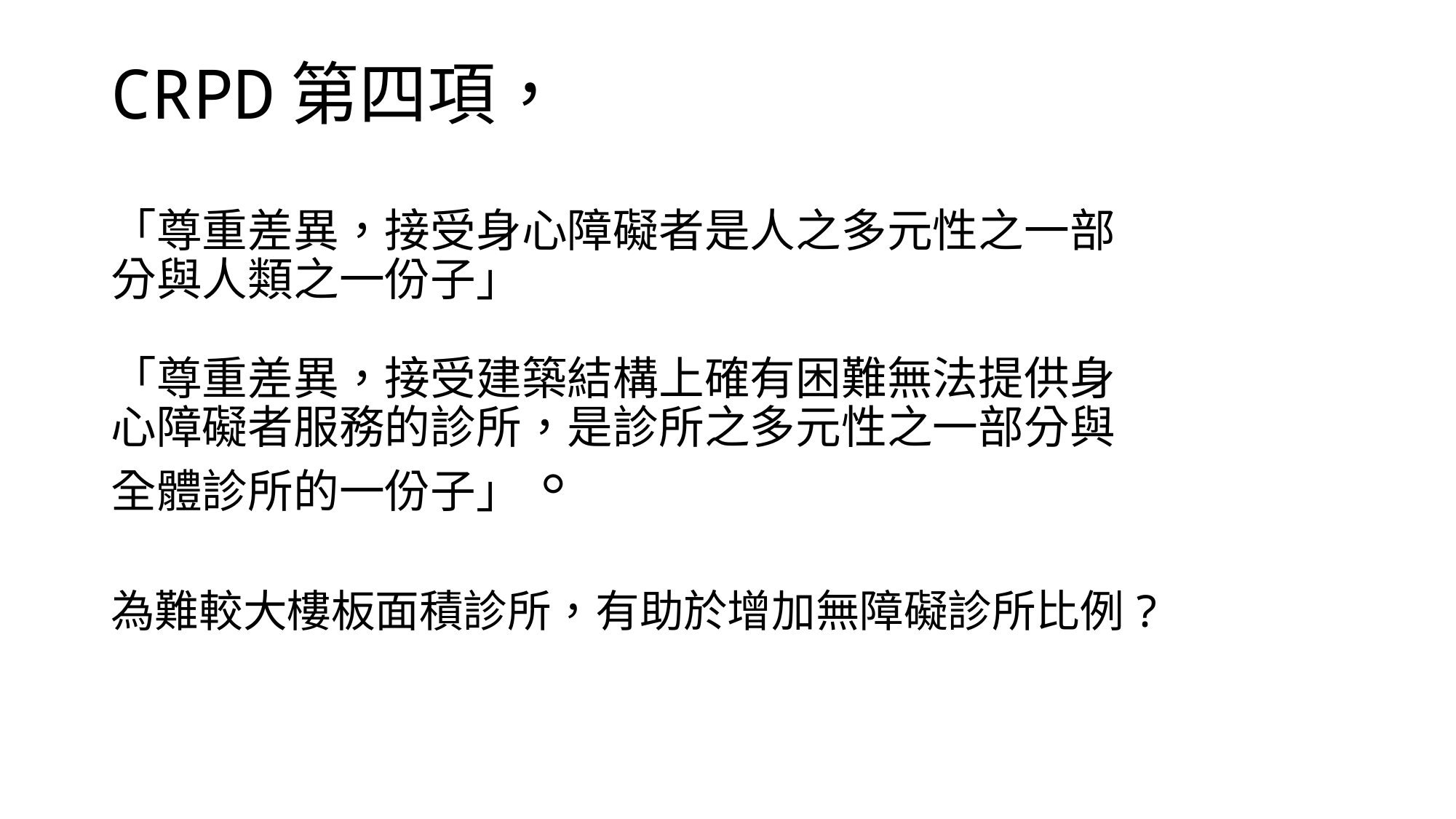

# CRPD第四項， 「尊重差異，接受身心障礙者是人之多元性之一部分與人類之一份子」 「尊重差異，接受建築結構上確有困難無法提供身心障礙者服務的診所，是診所之多元性之一部分與全體診所的一份子」。 為難較大樓板面積診所，有助於增加無障礙診所比例?